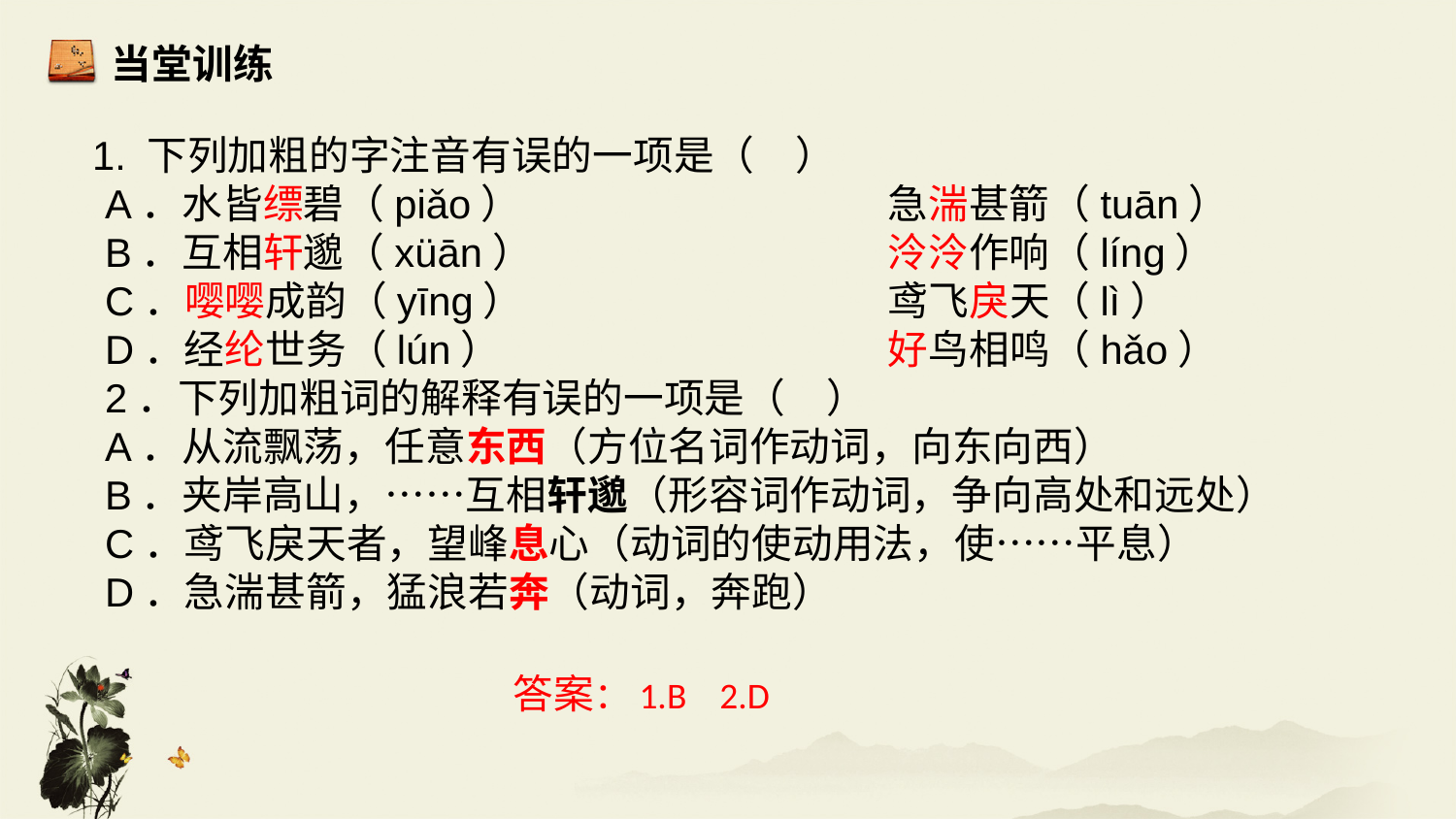

当堂训练
       1. 下列加粗的字注音有误的一项是（　）
　　A．水皆缥碧（piǎo）			急湍甚箭（tuān）
　　B．互相轩邈（xüān）			泠泠作响（línɡ）
　　C．嘤嘤成韵（yīnɡ）			鸢飞戾天（lì）
　　D．经纶世务（lún）			好鸟相鸣（hǎo）
　　2．下列加粗词的解释有误的一项是（　）
　　A．从流飘荡，任意东西（方位名词作动词，向东向西）
　　B．夹岸高山，……互相轩邈（形容词作动词，争向高处和远处）
　　C．鸢飞戾天者，望峰息心（动词的使动用法，使……平息）
　　D．急湍甚箭，猛浪若奔（动词，奔跑）
答案：1.B    2.D